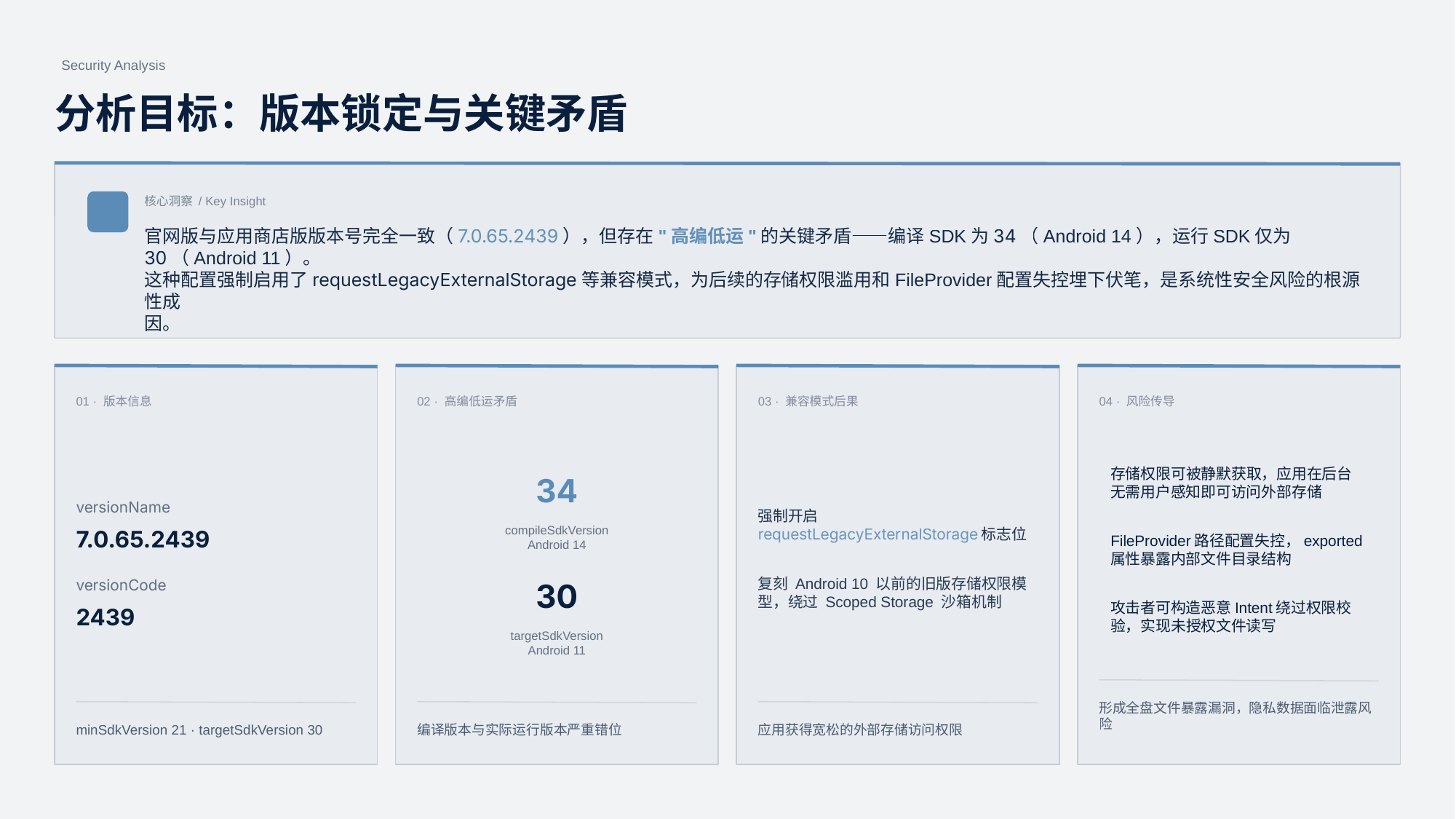

Security Analysis
分析目标：版本锁定与关键矛盾

核心洞察 / Key Insight
官网版与应用商店版版本号完全一致（7.0.65.2439），但存在"高编低运"的关键矛盾——编译SDK为34（Android 14），运行SDK仅为30（Android 11）。
这种配置强制启用了requestLegacyExternalStorage等兼容模式，为后续的存储权限滥用和FileProvider配置失控埋下伏笔，是系统性安全风险的根源性成
因。

01 · 版本信息
02 · 高编低运矛盾
03 · 兼容模式后果
04 · 风险传导
存储权限可被静默获取，应用在后台
无需用户感知即可访问外部存储
34
versionName
强制开启
requestLegacyExternalStorage标志位
compileSdkVersion
Android 14
7.0.65.2439
FileProvider路径配置失控，exported
属性暴露内部文件目录结构
30
复刻 Android 10 以前的旧版存储权限模
型，绕过 Scoped Storage 沙箱机制
versionCode
攻击者可构造恶意Intent绕过权限校
验，实现未授权文件读写
2439
targetSdkVersion
Android 11

形成全盘文件暴露漏洞，隐私数据面临泄露风
险

minSdkVersion 21 · targetSdkVersion 30
编译版本与实际运行版本严重错位
应用获得宽松的外部存储访问权限